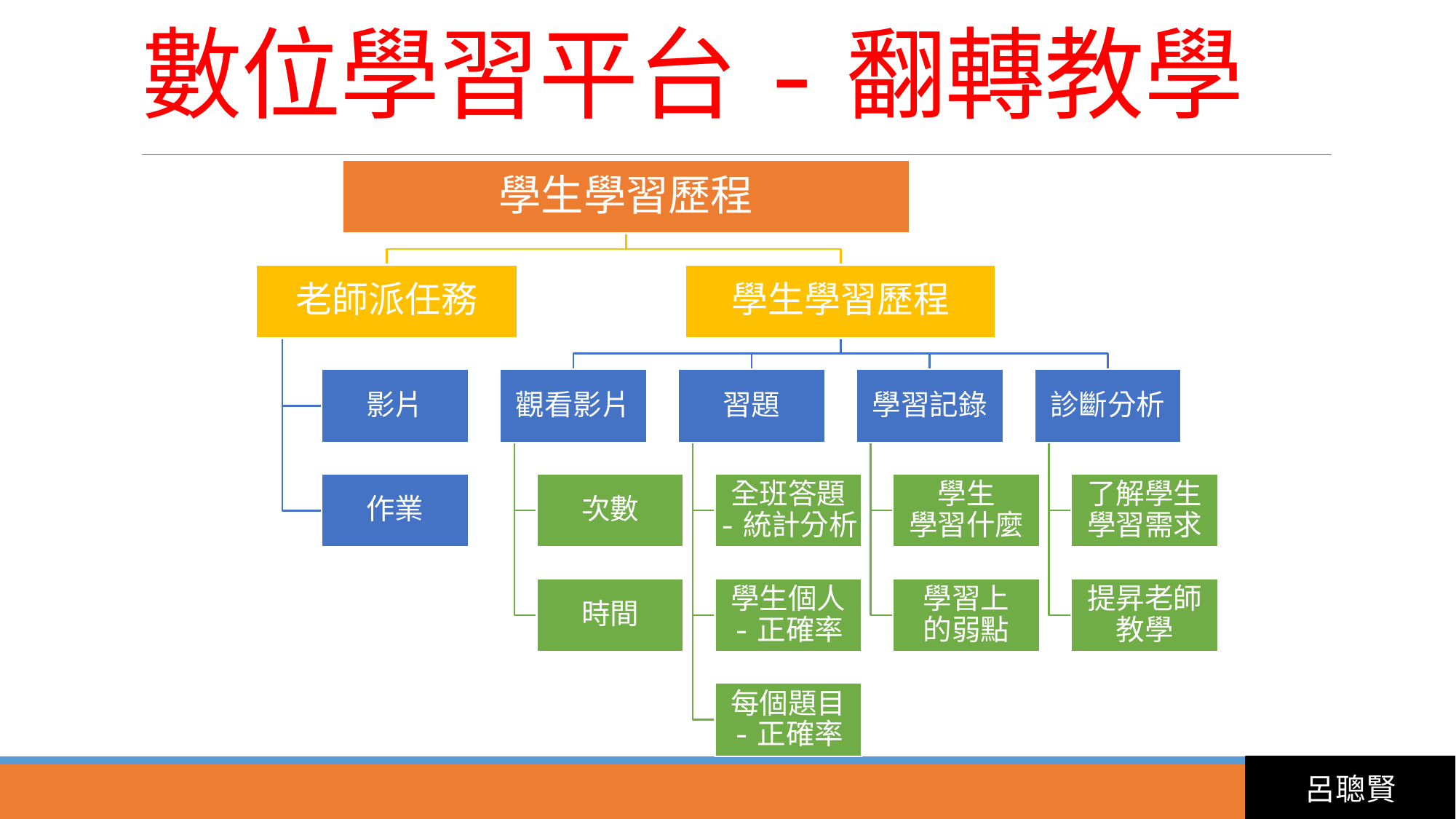

# 數位學習平台-翻轉教學
學生學習歷程
老師派任務
影片
作業
學生學習歷程
觀看影片
次數
時間
習題
全班答題
-統計分析
學生個人
-正確率
每個題目
-正確率
學習記錄
學生
學習什麼
學習上
的弱點
診斷分析
了解學生
學習需求
提昇老師
教學